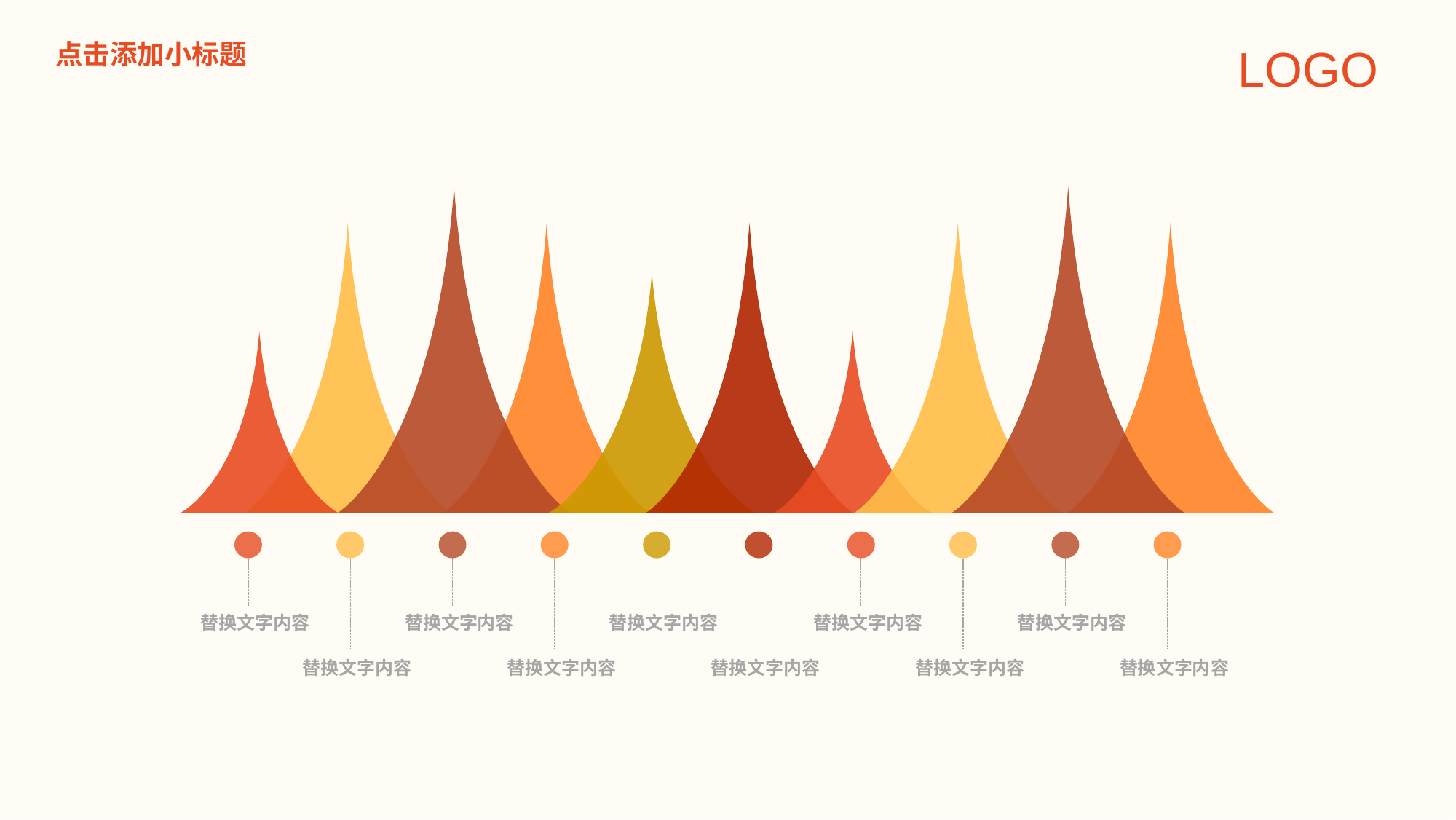

点击添加小标题
LOGO

替换文字内容

替换文字内容

替换文字内容

替换文字内容

替换文字内容

替换文字内容

替换文字内容

替换文字内容

替换文字内容

替换文字内容